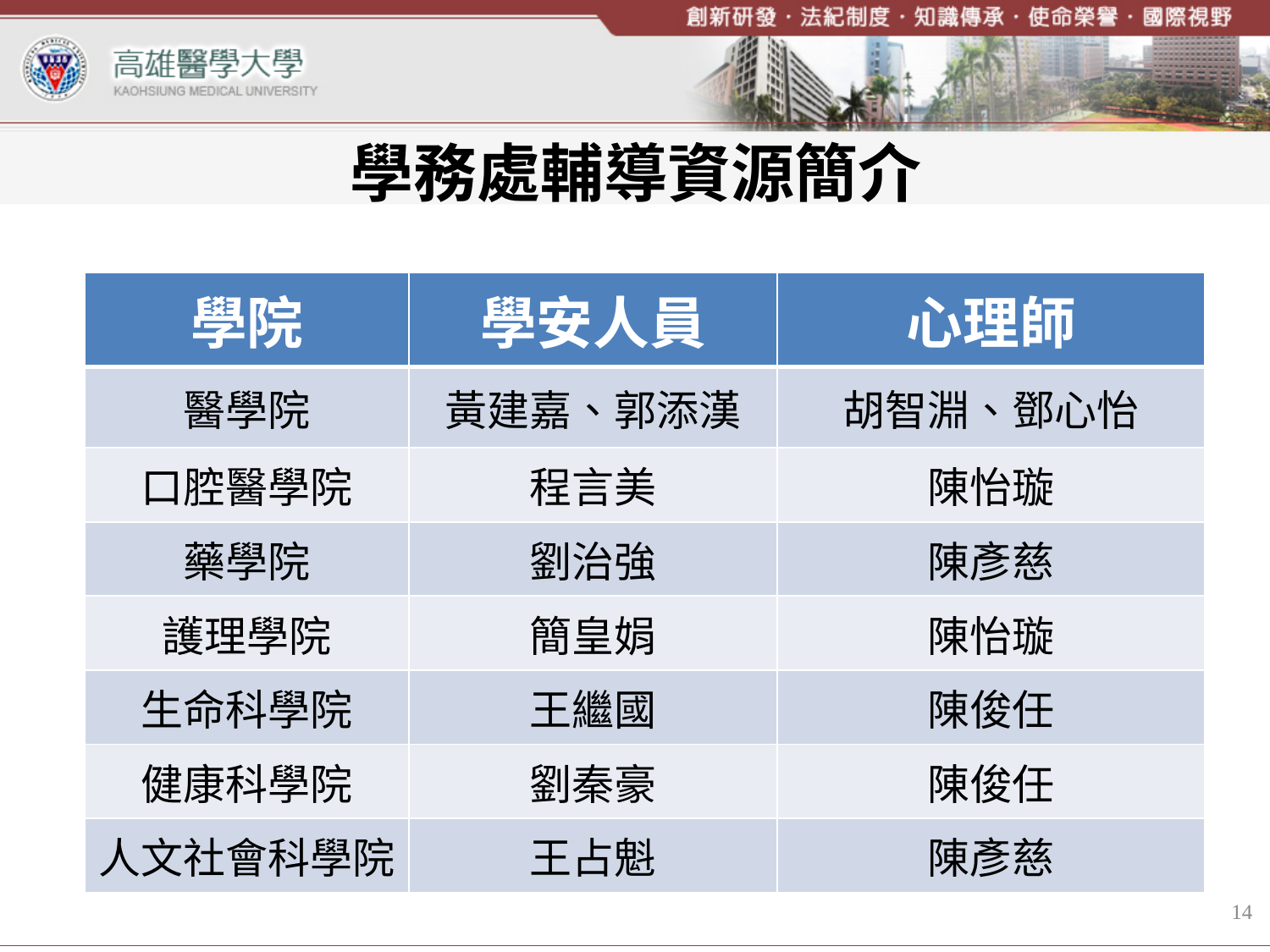

# 學務處輔導資源簡介
| 學院 | 學安人員 | 心理師 |
| --- | --- | --- |
| 醫學院 | 黃建嘉、郭添漢 | 胡智淵、鄧心怡 |
| 口腔醫學院 | 程言美 | 陳怡璇 |
| 藥學院 | 劉治強 | 陳彥慈 |
| 護理學院 | 簡皇娟 | 陳怡璇 |
| 生命科學院 | 王繼國 | 陳俊任 |
| 健康科學院 | 劉秦豪 | 陳俊任 |
| 人文社會科學院 | 王占魁 | 陳彥慈 |

14